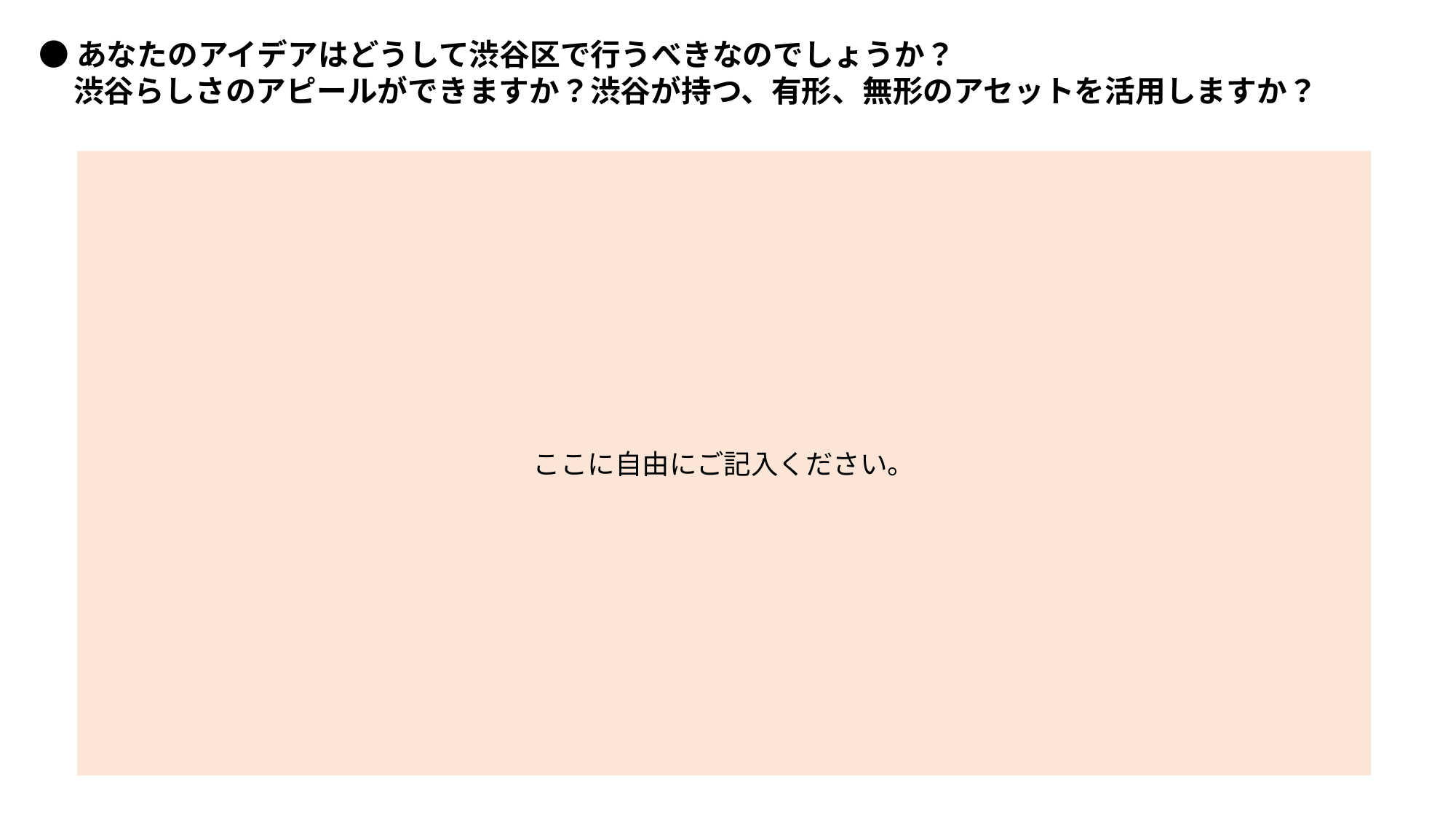

●あなたのアイデアはどうして渋谷区で行うべきなのでしょうか？
    渋谷らしさのアピールができますか？渋谷が持つ、有形、無形のアセットを活用しますか？
ここに自由にご記入ください。